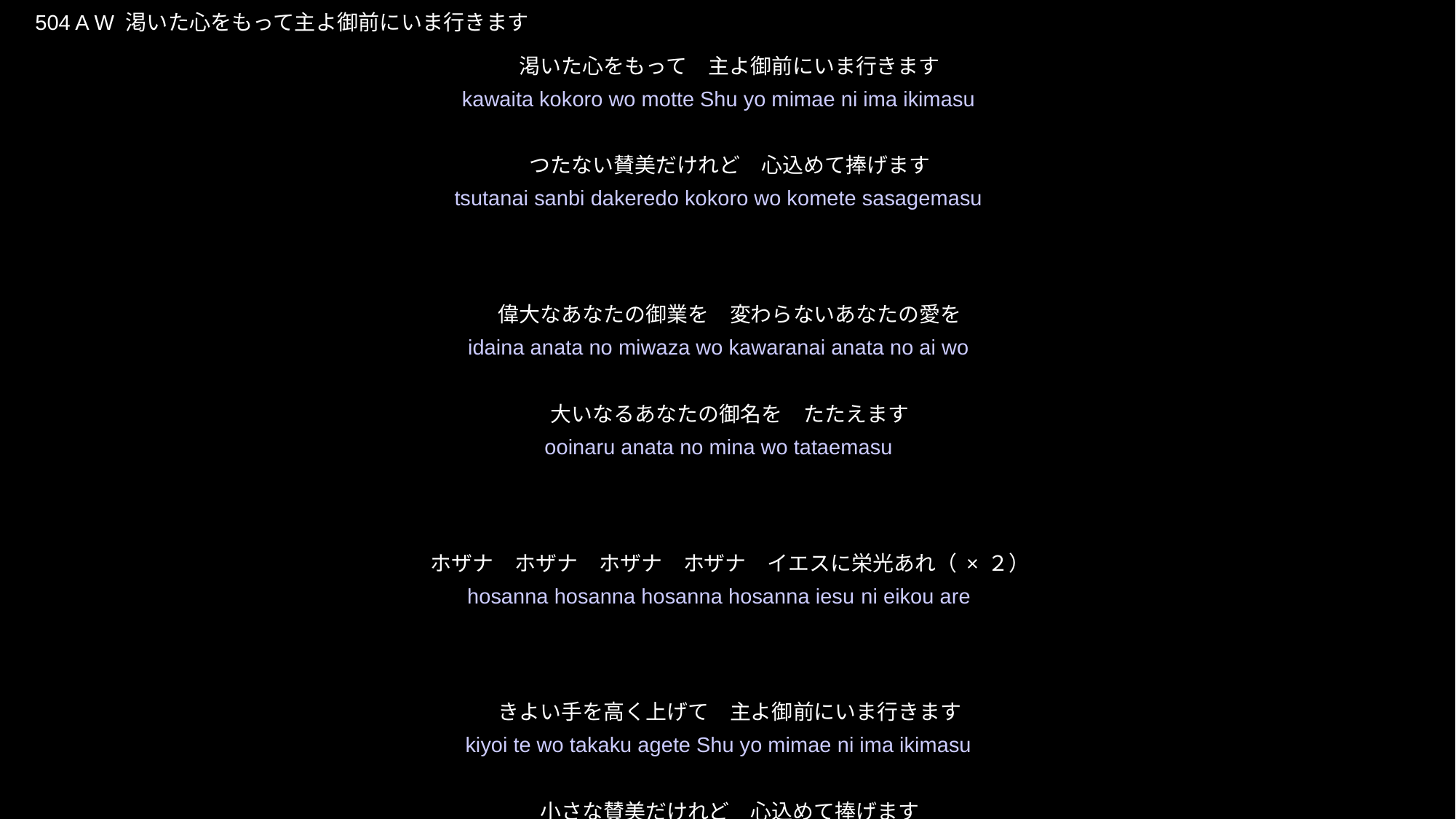

かわいたこころをもって
★P
504 A W 渇いた心をもって主よ御前にいま行きます
渇いた心をもって　主よ御前にいま行きます

つたない賛美だけれど　心込めて捧げます

偉大なあなたの御業を　変わらないあなたの愛を

大いなるあなたの御名を　たたえます

ホザナ　ホザナ　ホザナ　ホザナ　イエスに栄光あれ（×２）

きよい手を高く上げて　主よ御前にいま行きます

小さな賛美だけれど　心込めて捧げます

★５
kawaita kokoro wo motte Shu yo mimae ni ima ikimasu

tsutanai sanbi dakeredo kokoro wo komete sasagemasu

idaina anata no miwaza wo kawaranai anata no ai wo

ooinaru anata no mina wo tataemasu

hosanna hosanna hosanna hosanna iesu ni eikou are

kiyoi te wo takaku agete Shu yo mimae ni ima ikimasu

chiisana sanbi dakeredo kokoro wo komete sasagemasu